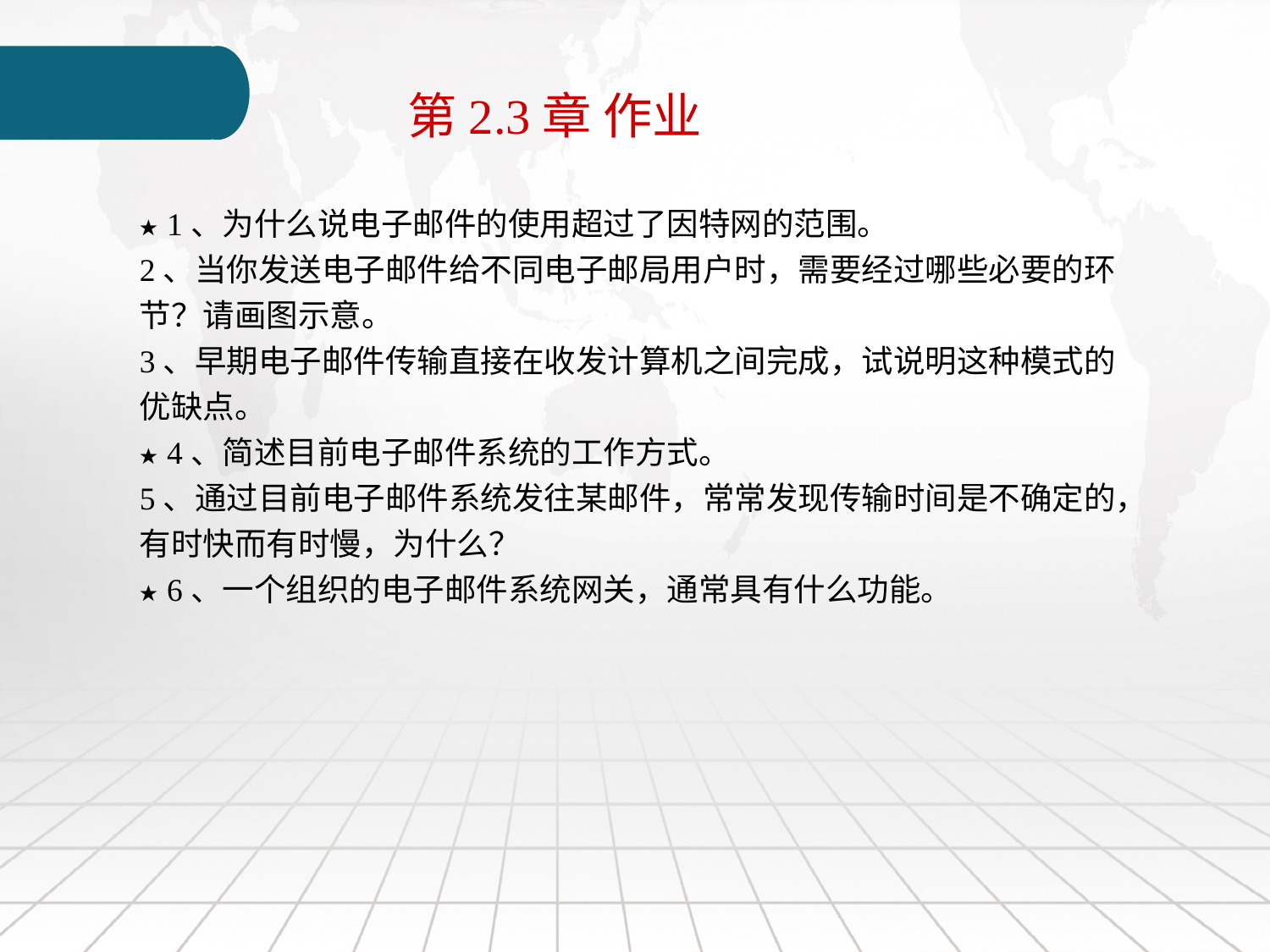

第2.3章 作业
★ 1、为什么说电子邮件的使用超过了因特网的范围。
2、当你发送电子邮件给不同电子邮局用户时，需要经过哪些必要的环节？请画图示意。
3、早期电子邮件传输直接在收发计算机之间完成，试说明这种模式的优缺点。
★ 4、简述目前电子邮件系统的工作方式。
5、通过目前电子邮件系统发往某邮件，常常发现传输时间是不确定的，有时快而有时慢，为什么？
★ 6、一个组织的电子邮件系统网关，通常具有什么功能。